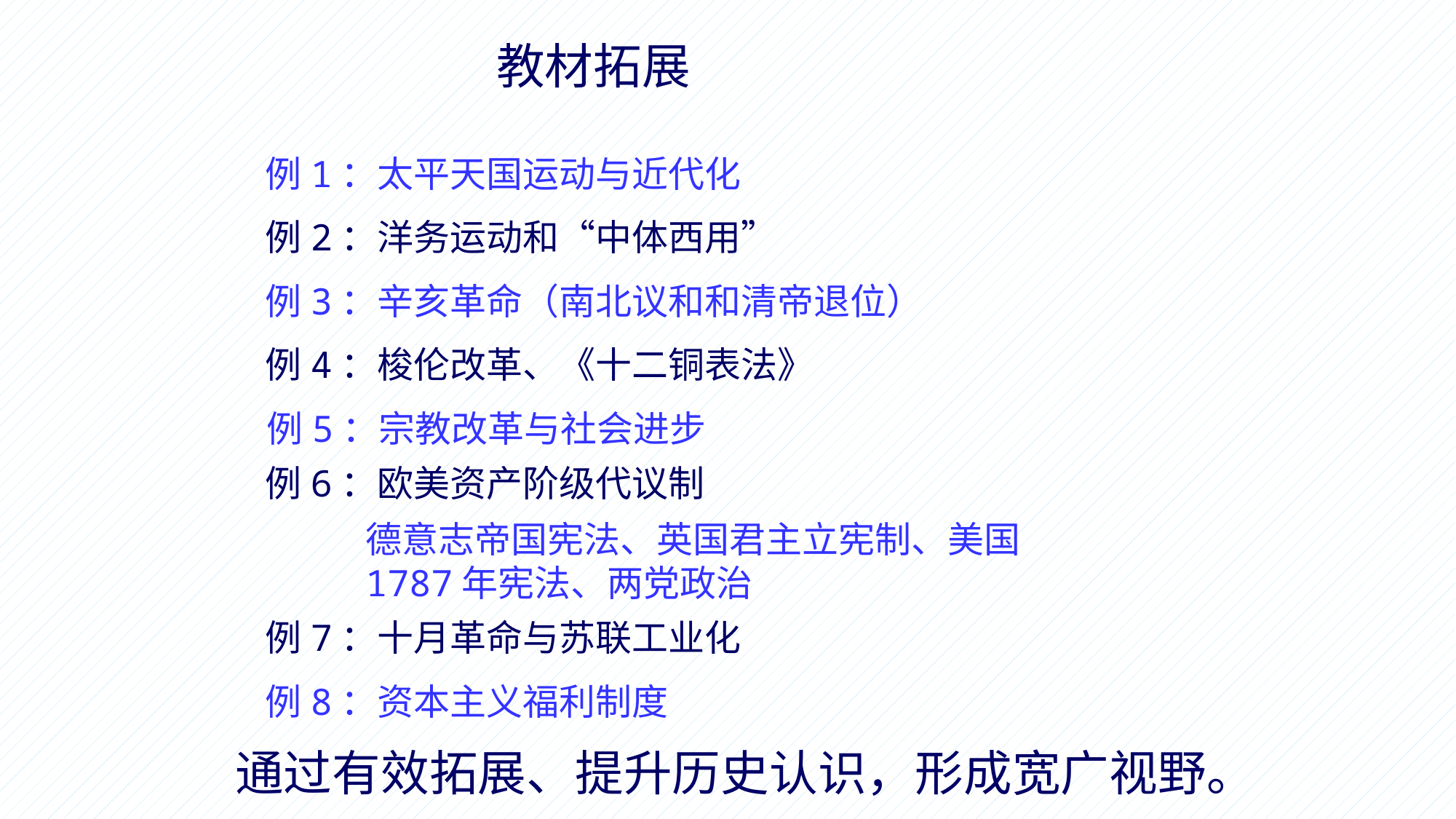

教材拓展

例1：太平天国运动与近代化
例2：洋务运动和“中体西用”
例3：辛亥革命（南北议和和清帝退位）
例4：梭伦改革、《十二铜表法》
例5：宗教改革与社会进步
例6：欧美资产阶级代议制
德意志帝国宪法、英国君主立宪制、美国1787年宪法、两党政治
例7：十月革命与苏联工业化
例8：资本主义福利制度
  通过有效拓展、提升历史认识，形成宽广视野。